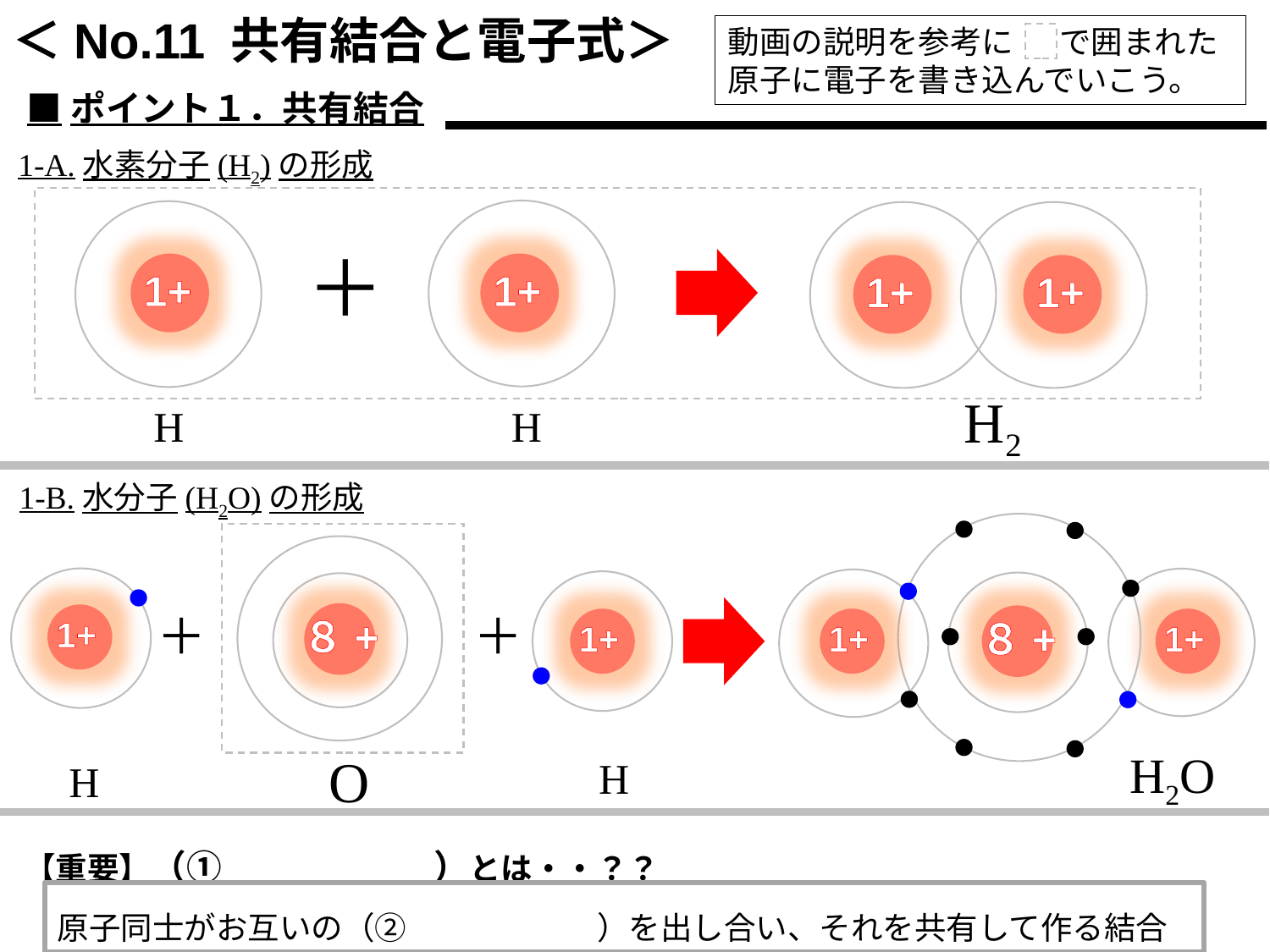

＜No.11 共有結合と電子式＞
動画の説明を参考に　  で囲まれた
原子に電子を書き込んでいこう。

■ポイント１．共有結合
1-A.水素分子(H2)の形成

＋

1+
1+
1+
1+
H2
H
H
1-B.水分子(H2O)の形成

＋
＋

８+

1+
８+

1+
1+
1+

H2O

O

H
H
【重要】（①　　　　　　）とは・・？？
原子同士がお互いの（②　　　　　　）を出し合い、それを共有して作る結合